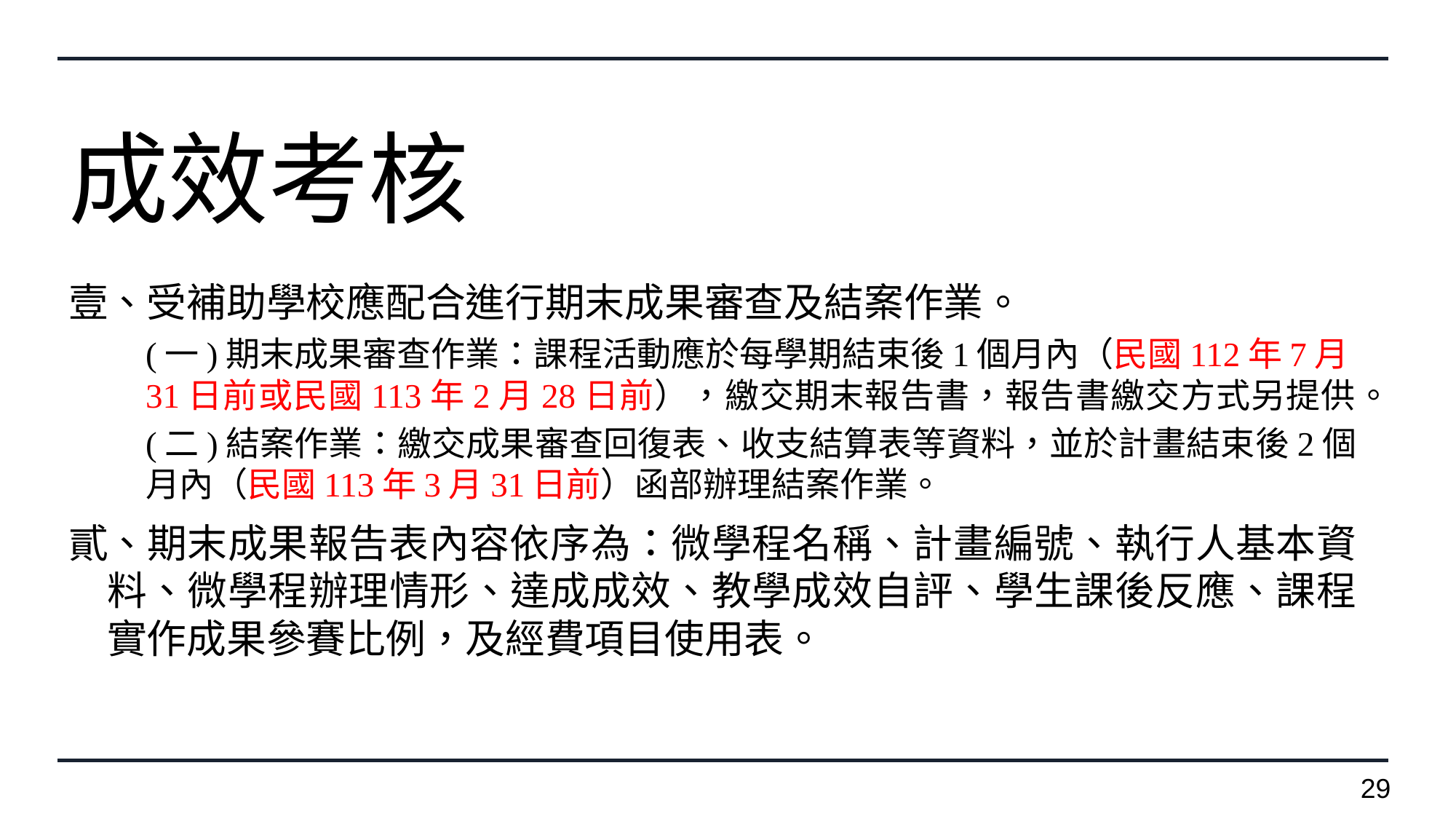

# 成效考核
、受補助學校應配合進行期末成果審查及結案作業。
(一)期末成果審查作業：課程活動應於每學期結束後1個月內（民國112年7月31日前或民國113年2月28日前），繳交期末報告書，報告書繳交方式另提供。
(二)結案作業：繳交成果審查回復表、收支結算表等資料，並於計畫結束後2個月內（民國113年3月31日前）函部辦理結案作業。
、期末成果報告表內容依序為：微學程名稱、計畫編號、執行人基本資料、微學程辦理情形、達成成效、教學成效自評、學生課後反應、課程實作成果參賽比例，及經費項目使用表。

29